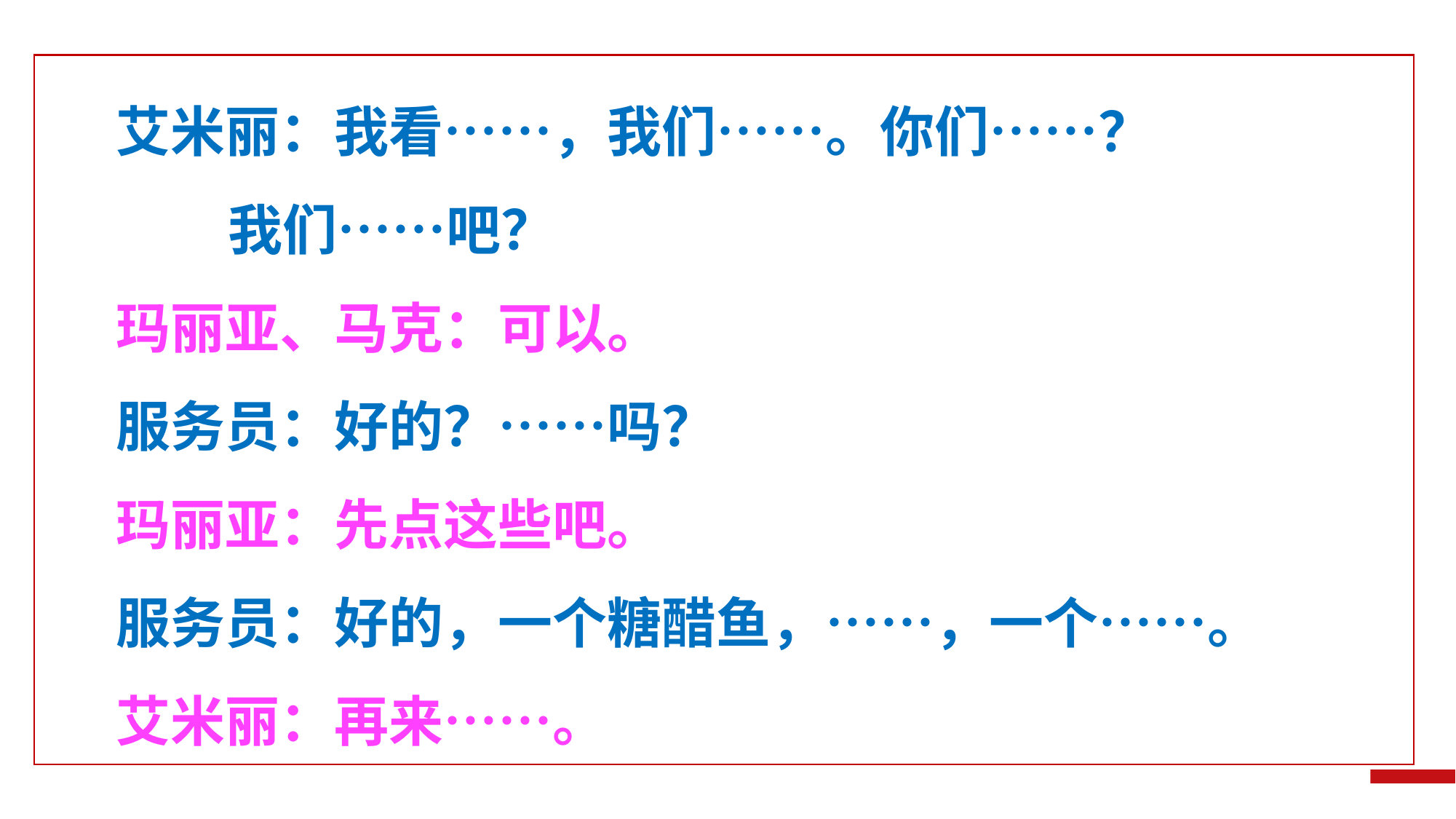

艾米丽：我看……，我们……。你们……？
        我们……吧？
玛丽亚、马克：可以。
服务员：好的？……吗？
玛丽亚：先点这些吧。
服务员：好的，一个糖醋鱼，……，一个……。
艾米丽：再来……。